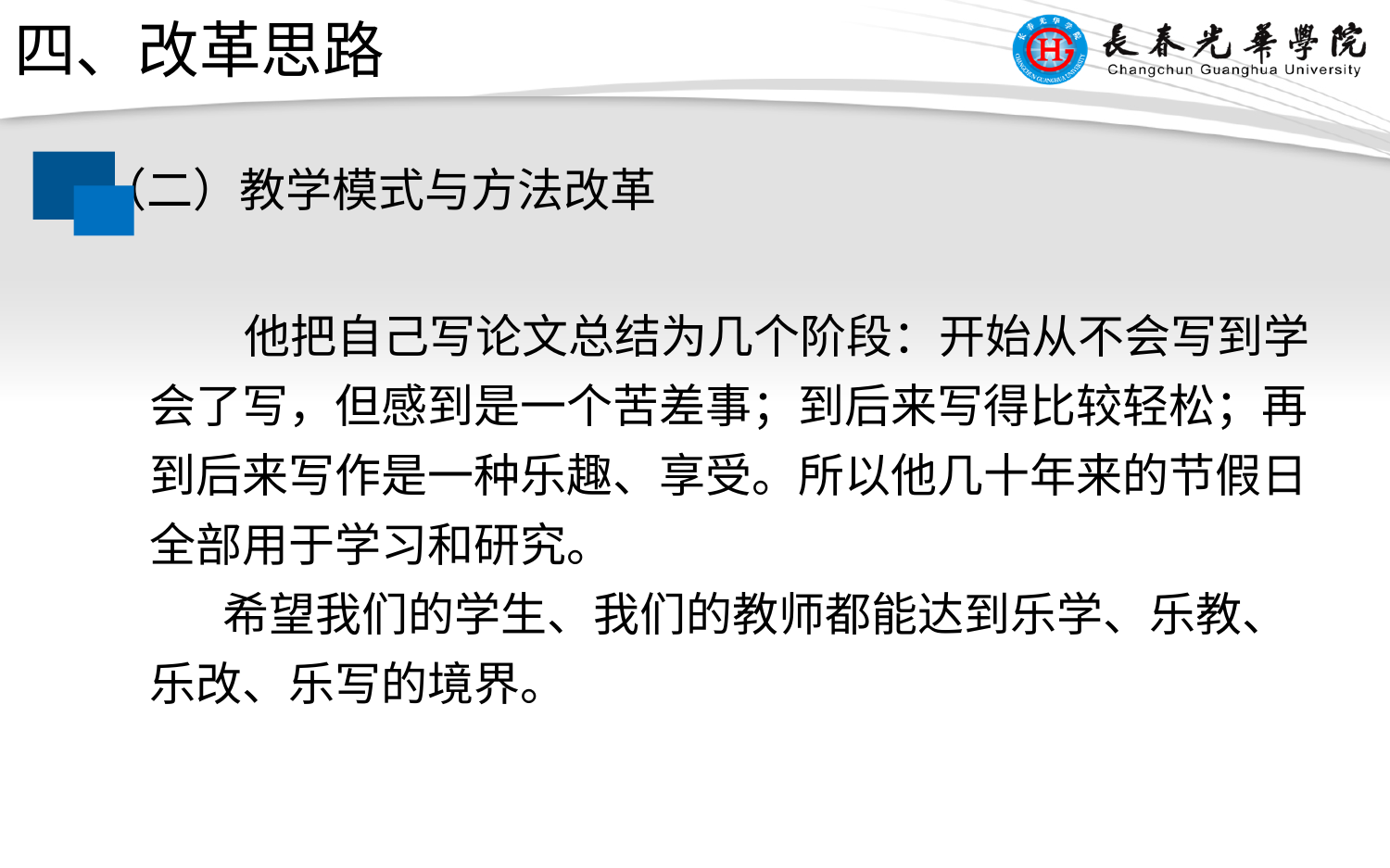

四、改革思路

（二）教学模式与方法改革
        他把自己写论文总结为几个阶段：开始从不会写到学会了写，但感到是一个苦差事；到后来写得比较轻松；再到后来写作是一种乐趣、享受。所以他几十年来的节假日全部用于学习和研究。
      希望我们的学生、我们的教师都能达到乐学、乐教、乐改、乐写的境界。